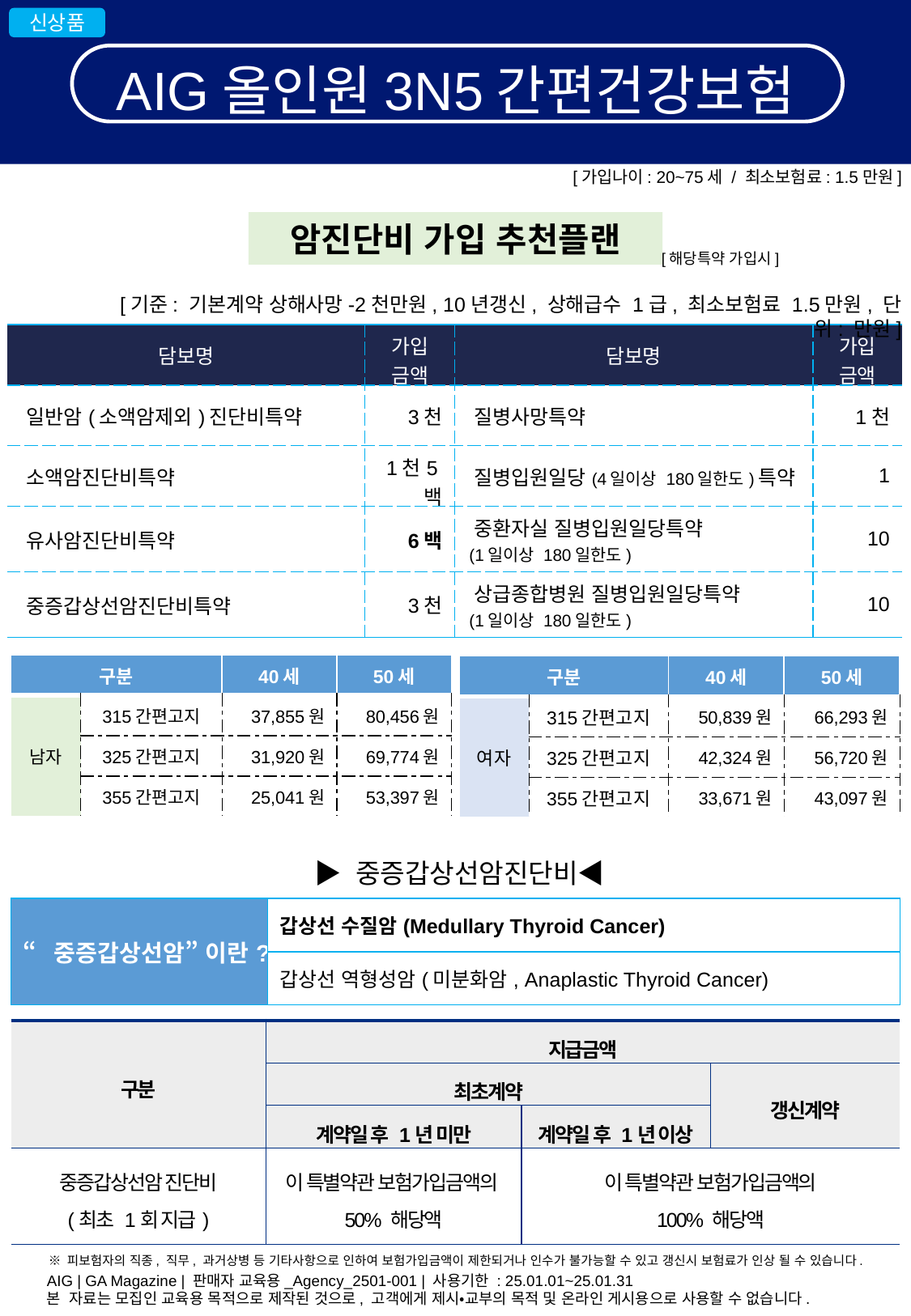

신상품

AIG올인원3N5간편건강보험
[가입나이: 20~75세 / 최소보험료: 1.5만원]
암진단비 가입 추천플랜
[해당특약 가입시]
[기준: 기본계약 상해사망-2천만원, 10년갱신, 상해급수 1급, 최소보험료 1.5만원, 단위: 만원]
| 담보명 | 가입 금액 | 담보명 | 가입 금액 |
| --- | --- | --- | --- |
| 일반암(소액암제외)진단비특약 | 3천 | 질병사망특약 | 1천 |
| 소액암진단비특약 | 1천5백 | 질병입원일당(4일이상 180일한도)특약 | 1 |
| 유사암진단비특약 | 6백 | 중환자실 질병입원일당특약 (1일이상 180일한도) | 10 |
| 중증갑상선암진단비특약 | 3천 | 상급종합병원 질병입원일당특약 (1일이상 180일한도) | 10 |
| 구분 |  | 40세 | 50세 |
| --- | --- | --- | --- |
| 남자 | 315간편고지 | 37,855원 | 80,456원 |
|  | 325간편고지 | 31,920원 | 69,774원 |
|  | 355간편고지 | 25,041원 | 53,397원 |
| 구분 |  | 40세 | 50세 |
| --- | --- | --- | --- |
| 여자 | 315간편고지 | 50,839원 | 66,293원 |
|  | 325간편고지 | 42,324원 | 56,720원 |
|  | 355간편고지 | 33,671원 | 43,097원 |
▶ 중증갑상선암진단비◀
| “중증갑상선암” 이란? | 갑상선 수질암(Medullary Thyroid Cancer) |
| --- | --- |
|  | 갑상선 역형성암(미분화암, Anaplastic Thyroid Cancer) |
| 구분 | 지급금액 |  |  |
| --- | --- | --- | --- |
|  | 최초계약 |  | 갱신계약 |
|  | 계약일 후 1년 미만 | 계약일 후 1년 이상 |  |
| 중증갑상선암 진단비 (최초 1회 지급) | 이 특별약관 보험가입금액의 50% 해당액 | 이 특별약관 보험가입금액의 100% 해당액 |  |
※ 피보험자의 직종, 직무, 과거상병 등 기타사항으로 인하여 보험가입금액이 제한되거나 인수가 불가능할 수 있고 갱신시 보험료가 인상 될 수 있습니다.